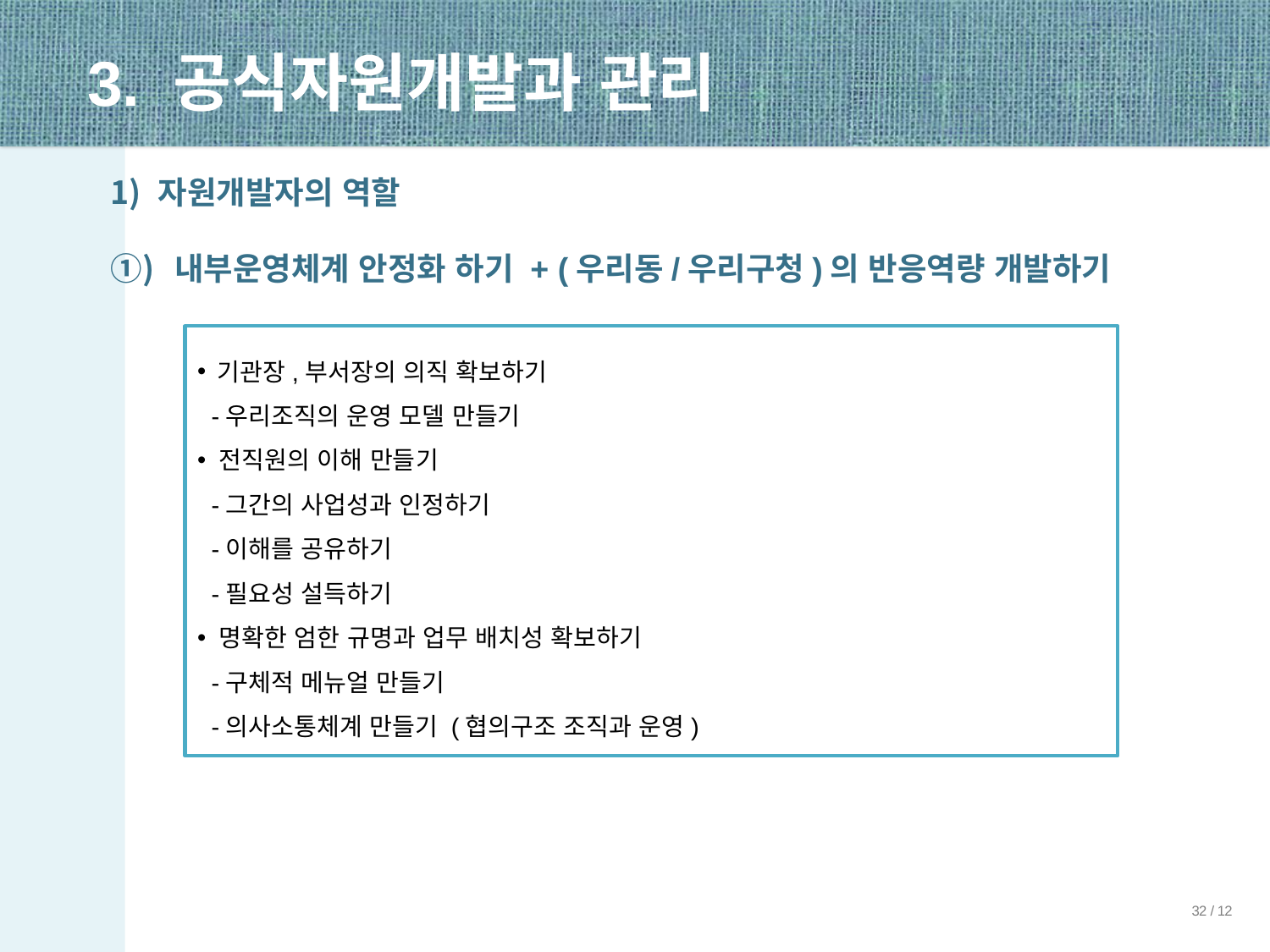

3. 공식자원개발과 관리
자원개발자의 역할

 내부운영체계 안정화 하기 + (우리동/우리구청)의 반응역량 개발하기
 기관장,부서장의 의직 확보하기
  -우리조직의 운영 모델 만들기
 전직원의 이해 만들기
  -그간의 사업성과 인정하기
  -이해를 공유하기
  -필요성 설득하기
 명확한 엄한 규명과 업무 배치성 확보하기
  -구체적 메뉴얼 만들기
  -의사소통체계 만들기 (협의구조 조직과 운영)
32 / 12